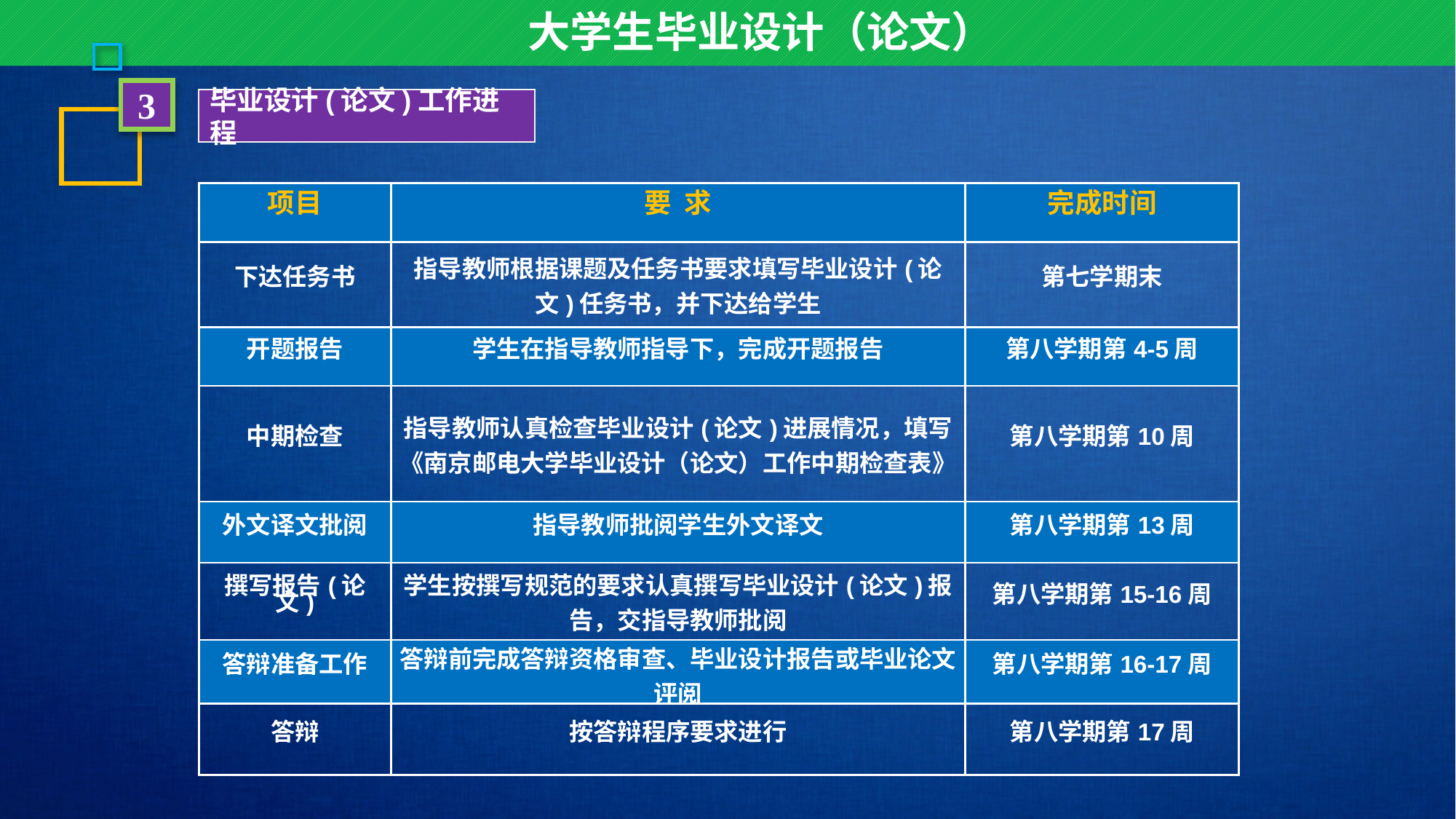

大学生毕业设计（论文）

3

毕业设计(论文)工作进程
| 项目 | 要 求 | 完成时间 |
| --- | --- | --- |
| 下达任务书 | 指导教师根据课题及任务书要求填写毕业设计(论文)任务书，并下达给学生 | 第七学期末 |
| 开题报告 | 学生在指导教师指导下，完成开题报告 | 第八学期第4-5周 |
| 中期检查 | 指导教师认真检查毕业设计(论文)进展情况，填写《南京邮电大学毕业设计（论文）工作中期检查表》 | 第八学期第10周 |
| 外文译文批阅 | 指导教师批阅学生外文译文 | 第八学期第13周 |
| 撰写报告(论文) | 学生按撰写规范的要求认真撰写毕业设计(论文)报告，交指导教师批阅 | 第八学期第15-16周 |
| 答辩准备工作 | 答辩前完成答辩资格审查、毕业设计报告或毕业论文评阅 | 第八学期第16-17周 |
| 答辩 | 按答辩程序要求进行 | 第八学期第17周 |